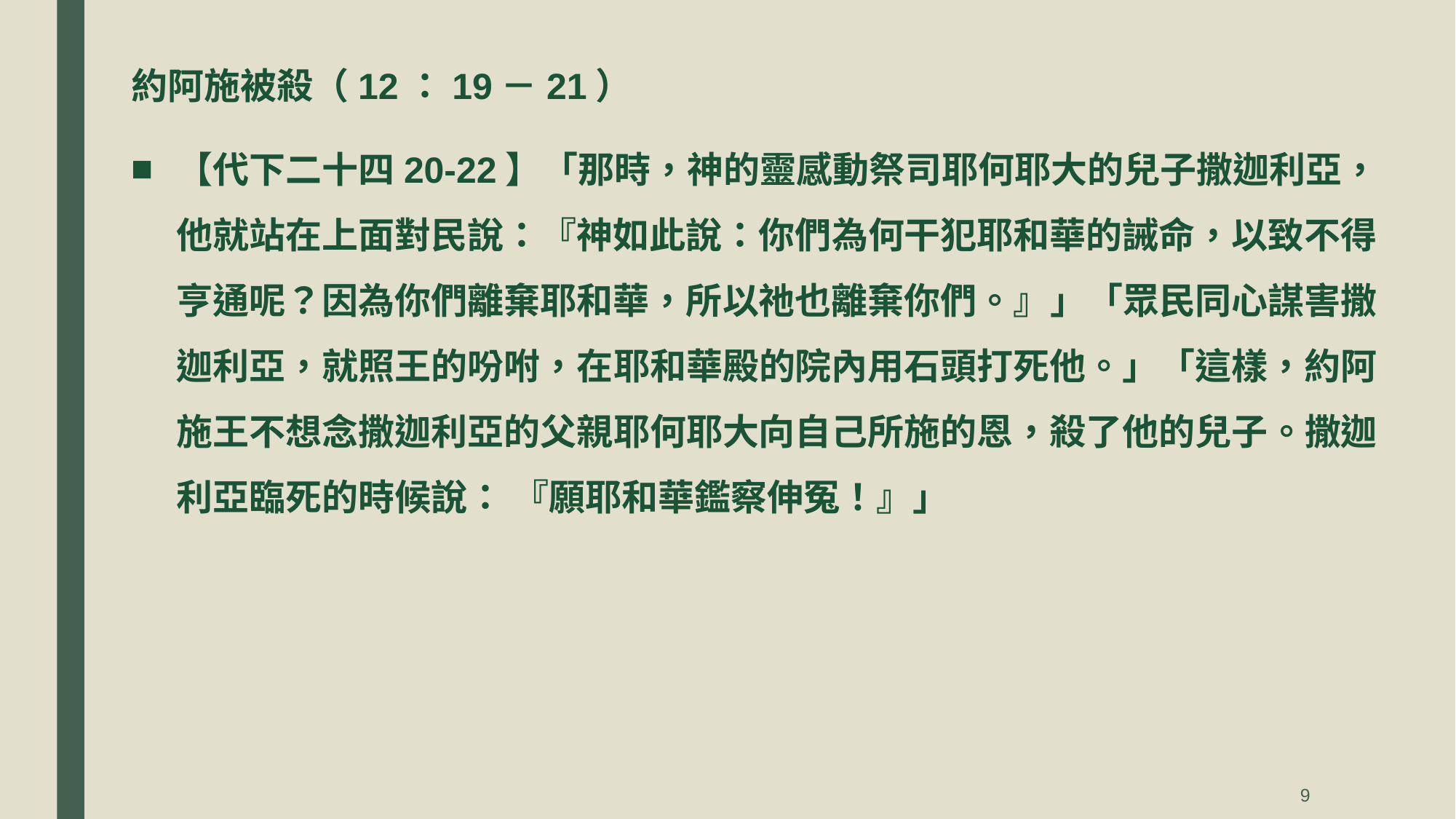

約阿施被殺（12：19－21）
【代下二十四20-22】「那時，神的靈感動祭司耶何耶大的兒子撒迦利亞，他就站在上面對民說：『神如此說：你們為何干犯耶和華的誡命，以致不得亨通呢？因為你們離棄耶和華，所以祂也離棄你們。』」「眾民同心謀害撒迦利亞，就照王的吩咐，在耶和華殿的院內用石頭打死他。」「這樣，約阿施王不想念撒迦利亞的父親耶何耶大向自己所施的恩，殺了他的兒子。撒迦利亞臨死的時候說： 『願耶和華鑑察伸冤！』」

9